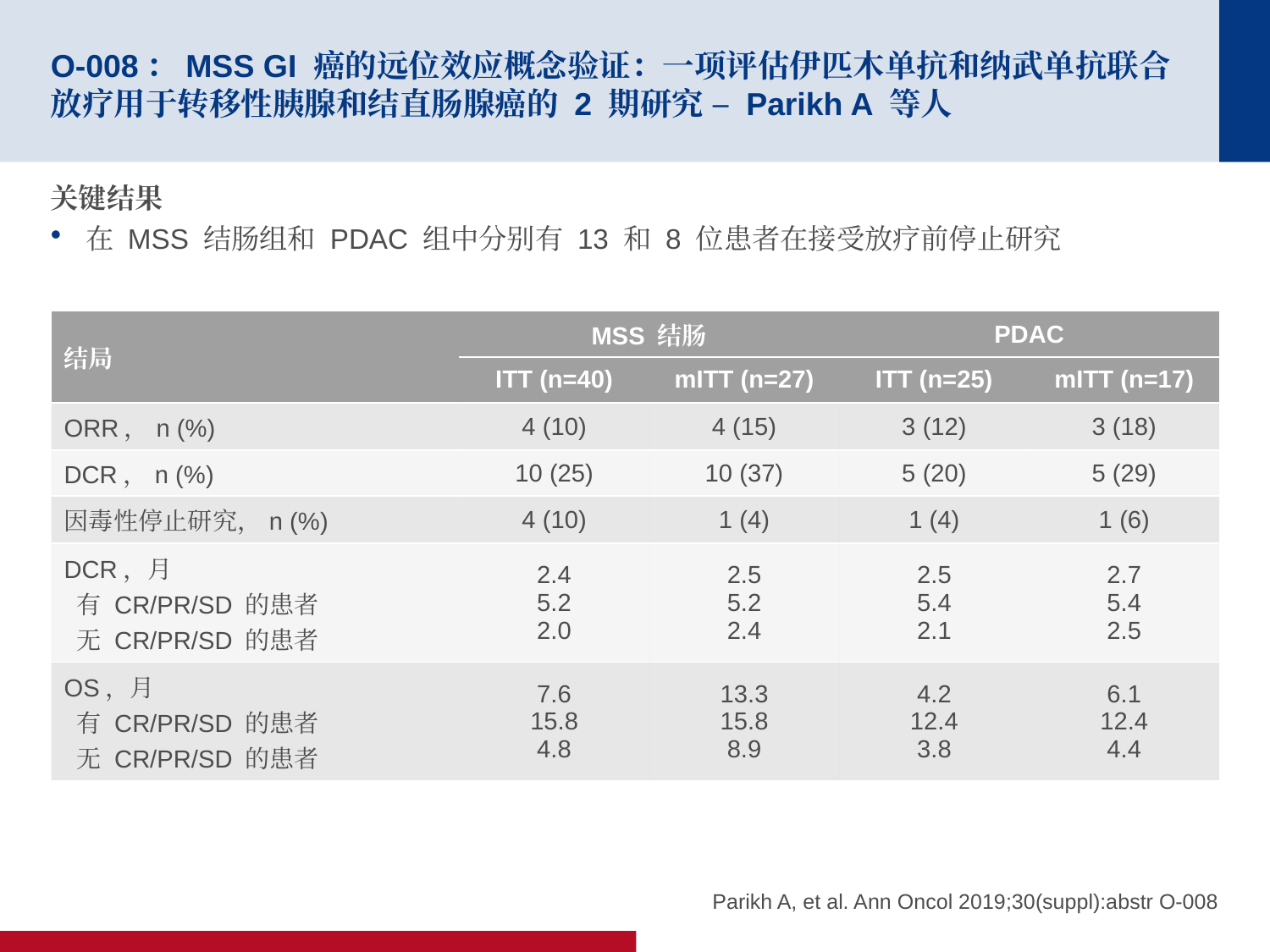

# O-008：MSS GI 癌的远位效应概念验证：一项评估伊匹木单抗和纳武单抗联合放疗用于转移性胰腺和结直肠腺癌的 2 期研究 – Parikh A 等人
关键结果
在 MSS 结肠组和 PDAC 组中分别有 13 和 8 位患者在接受放疗前停止研究
| 结局 | MSS 结肠 |  | PDAC |  |
| --- | --- | --- | --- | --- |
|  | ITT (n=40) | mITT (n=27) | ITT (n=25) | mITT (n=17) |
| ORR，n (%) | 4 (10) | 4 (15) | 3 (12) | 3 (18) |
| DCR，n (%) | 10 (25) | 10 (37) | 5 (20) | 5 (29) |
| 因毒性停止研究，n (%) | 4 (10) | 1 (4) | 1 (4) | 1 (6) |
| DCR，月 有 CR/PR/SD 的患者 无 CR/PR/SD 的患者 | 2.4 5.2 2.0 | 2.5 5.2 2.4 | 2.5 5.4 2.1 | 2.7 5.4 2.5 |
| OS，月 有 CR/PR/SD 的患者 无 CR/PR/SD 的患者 | 7.6 15.8 4.8 | 13.3 15.8 8.9 | 4.2 12.4 3.8 | 6.1 12.4 4.4 |
Parikh A, et al. Ann Oncol 2019;30(suppl):abstr O-008